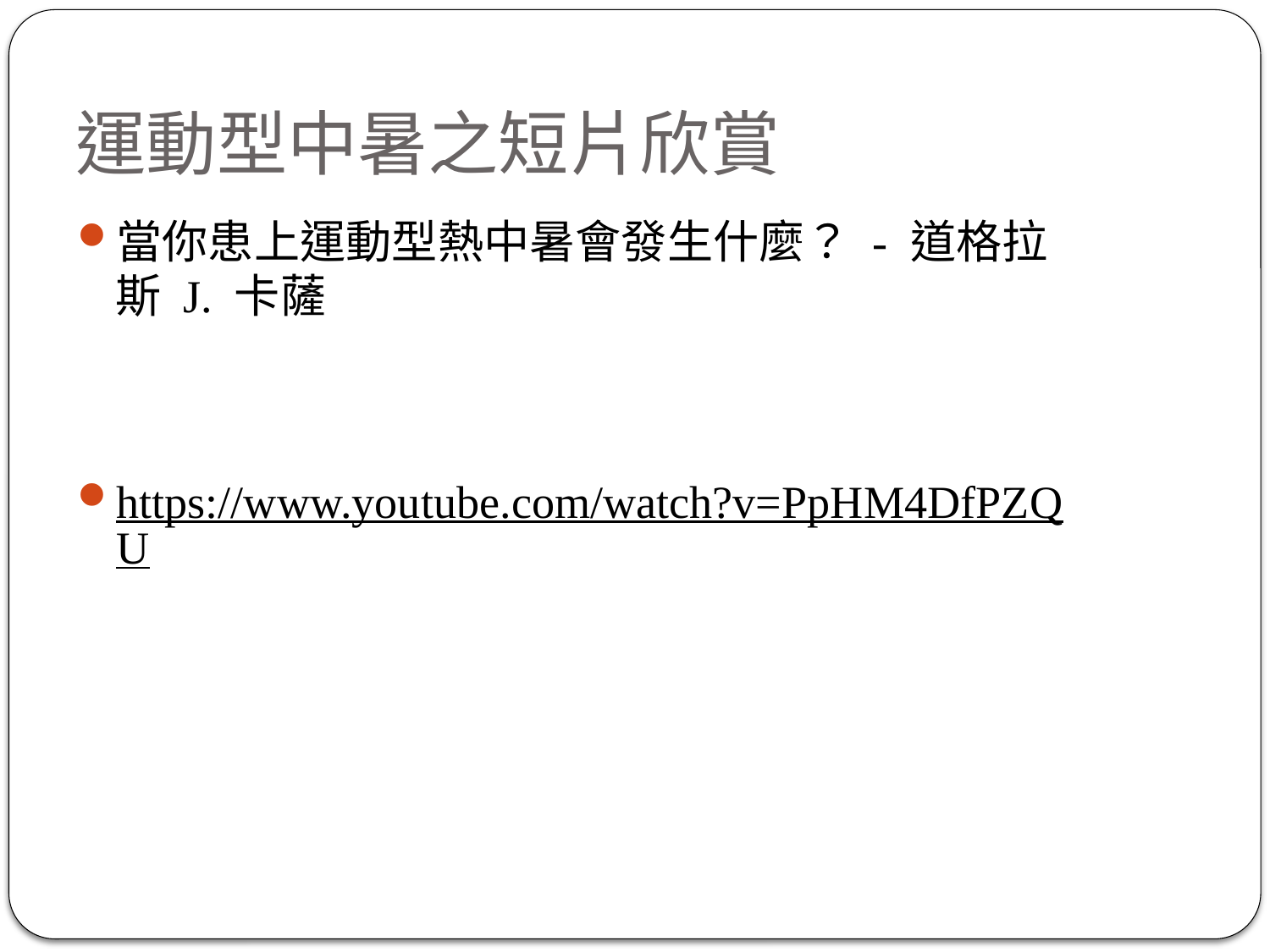

# 運動型中暑之短片欣賞
當你患上運動型熱中暑會發生什麼？ - 道格拉斯 J. 卡薩
https://www.youtube.com/watch?v=PpHM4DfPZQU